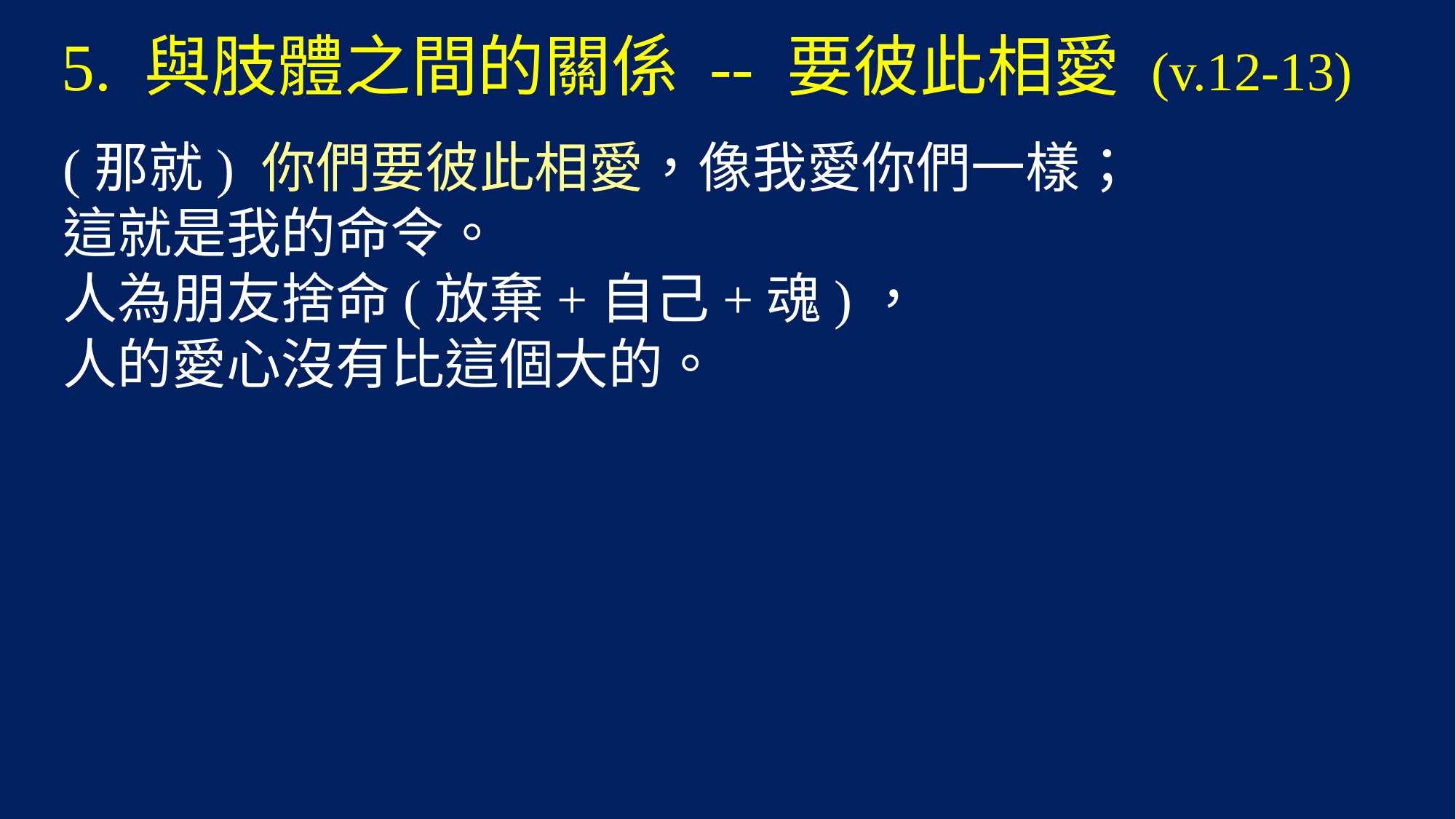

# 5. 與肢體之間的關係 -- 要彼此相愛 (v.12-13)
(那就) 你們要彼此相愛，像我愛你們一樣；
這就是我的命令。
人為朋友捨命(放棄+自己+魂)，
人的愛心沒有比這個大的。